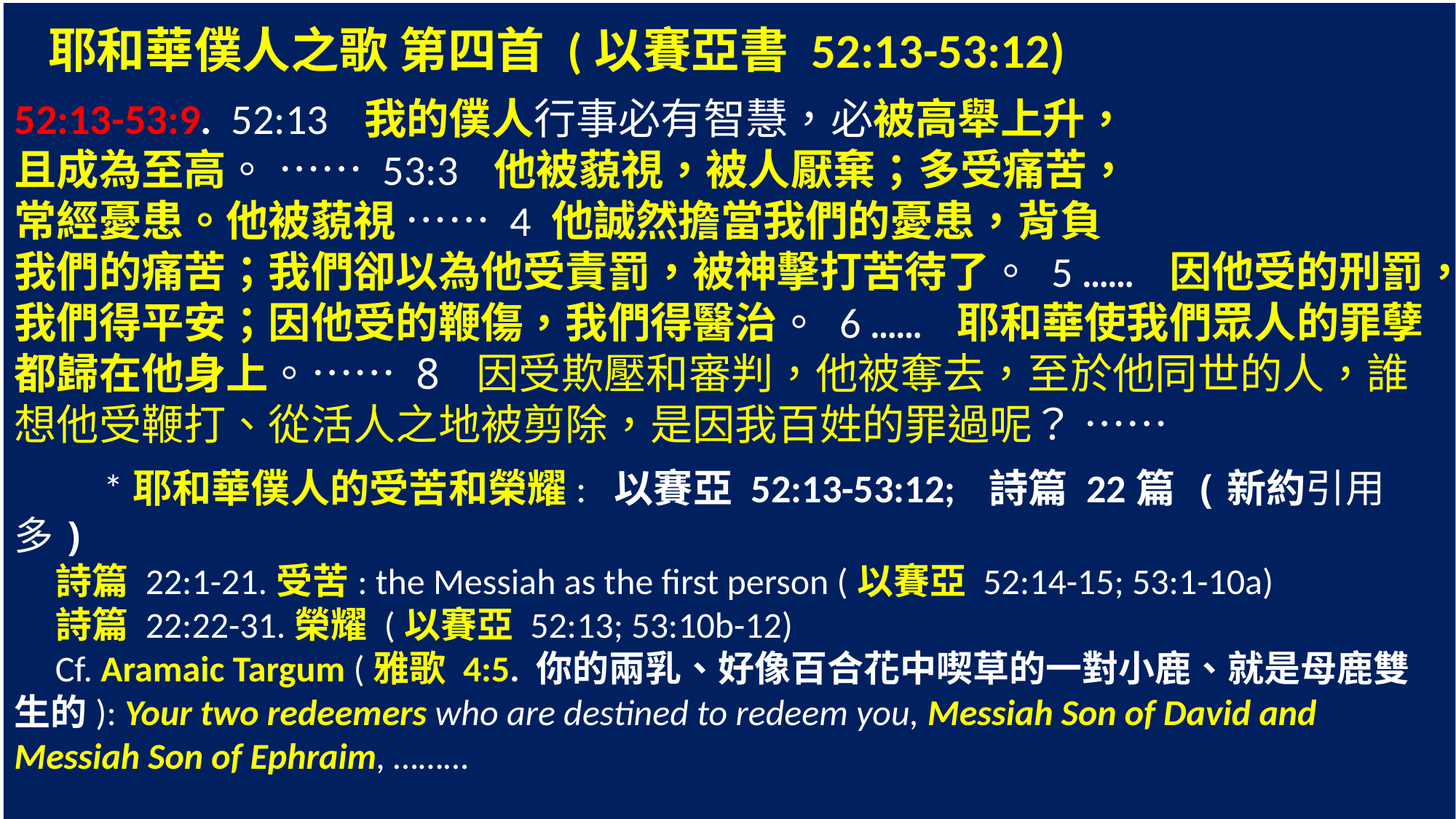

耶和華僕人之歌 第四首 (以賽亞書 52:13-53:12)

52:13-53:9.  52:13 我的僕人行事必有智慧，必被高舉上升，
且成為至高。 …… 53:3 他被藐視，被人厭棄；多受痛苦，
常經憂患。他被藐視 …… 4 他誠然擔當我們的憂患，背負
我們的痛苦；我們卻以為他受責罰，被神擊打苦待了。 5 …… 因他受的刑罰，
我們得平安；因他受的鞭傷，我們得醫治。 6 …… 耶和華使我們眾人的罪孽都歸在他身上。…… 8 因受欺壓和審判，他被奪去，至於他同世的人，誰想他受鞭打、從活人之地被剪除，是因我百姓的罪過呢？ ……

          *耶和華僕人的受苦和榮耀:  以賽亞 52:13-53:12; 詩篇 22篇 (新約引用多)
    詩篇 22:1-21.受苦: the Messiah as the first person (以賽亞 52:14-15; 53:1-10a)
    詩篇 22:22-31.榮耀 (以賽亞 52:13; 53:10b-12)
     Cf. Aramaic Targum (雅歌 4:5. 你的兩乳、好像百合花中喫草的一對小鹿、就是母鹿雙生的): Your two redeemers who are destined to redeem you, Messiah Son of David and Messiah Son of Ephraim, ………